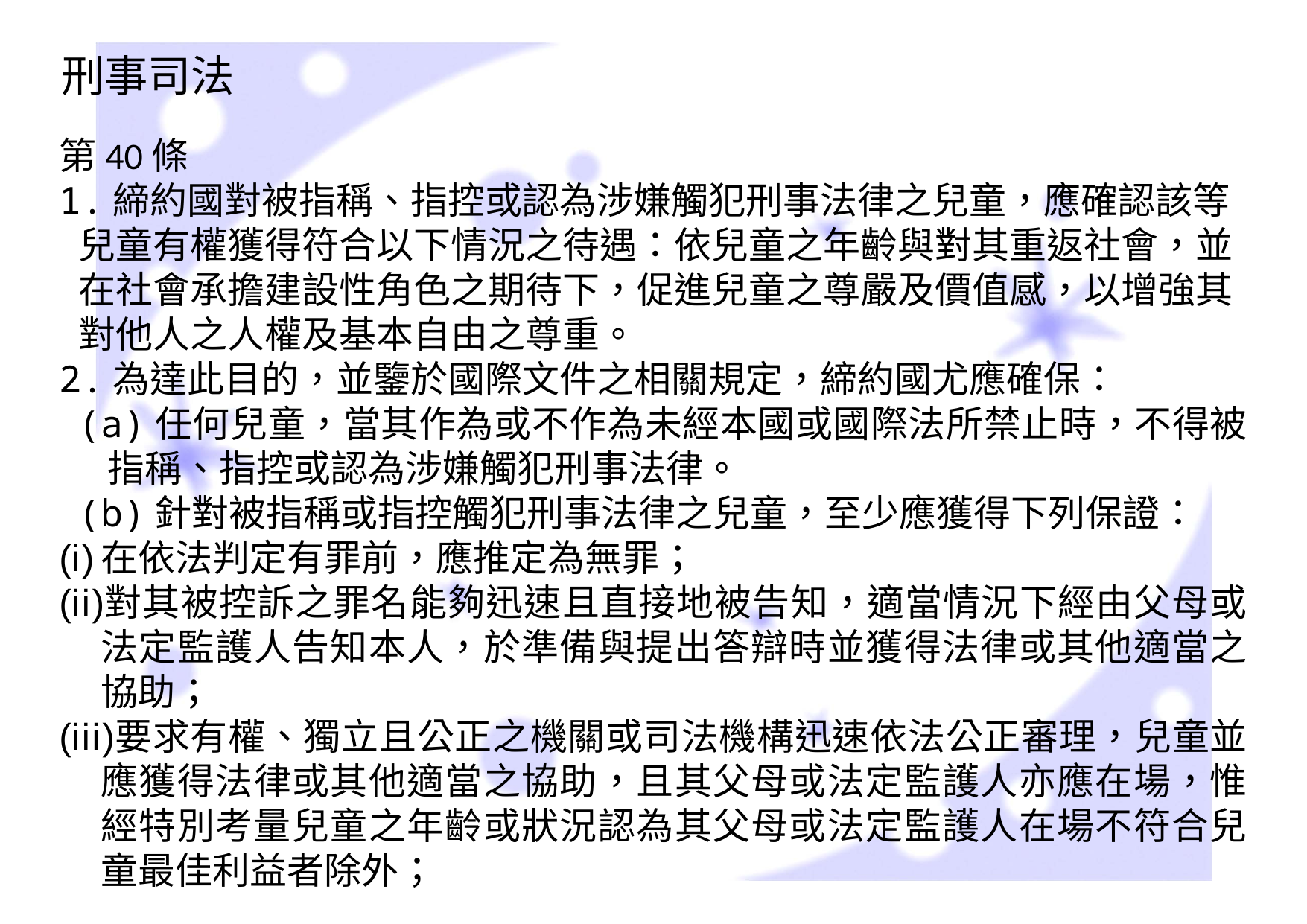

刑事司法
第40條
1.締約國對被指稱、指控或認為涉嫌觸犯刑事法律之兒童，應確認該等兒童有權獲得符合以下情況之待遇：依兒童之年齡與對其重返社會，並在社會承擔建設性角色之期待下，促進兒童之尊嚴及價值感，以增強其對他人之人權及基本自由之尊重。
2.為達此目的，並鑒於國際文件之相關規定，締約國尤應確保：
(a)任何兒童，當其作為或不作為未經本國或國際法所禁止時，不得被指稱、指控或認為涉嫌觸犯刑事法律。
(b)針對被指稱或指控觸犯刑事法律之兒童，至少應獲得下列保證：
在依法判定有罪前，應推定為無罪；
對其被控訴之罪名能夠迅速且直接地被告知，適當情況下經由父母或法定監護人告知本人，於準備與提出答辯時並獲得法律或其他適當之協助；
要求有權、獨立且公正之機關或司法機構迅速依法公正審理，兒童並應獲得法律或其他適當之協助，且其父母或法定監護人亦應在場，惟經特別考量兒童之年齡或狀況認為其父母或法定監護人在場不符合兒童最佳利益者除外；